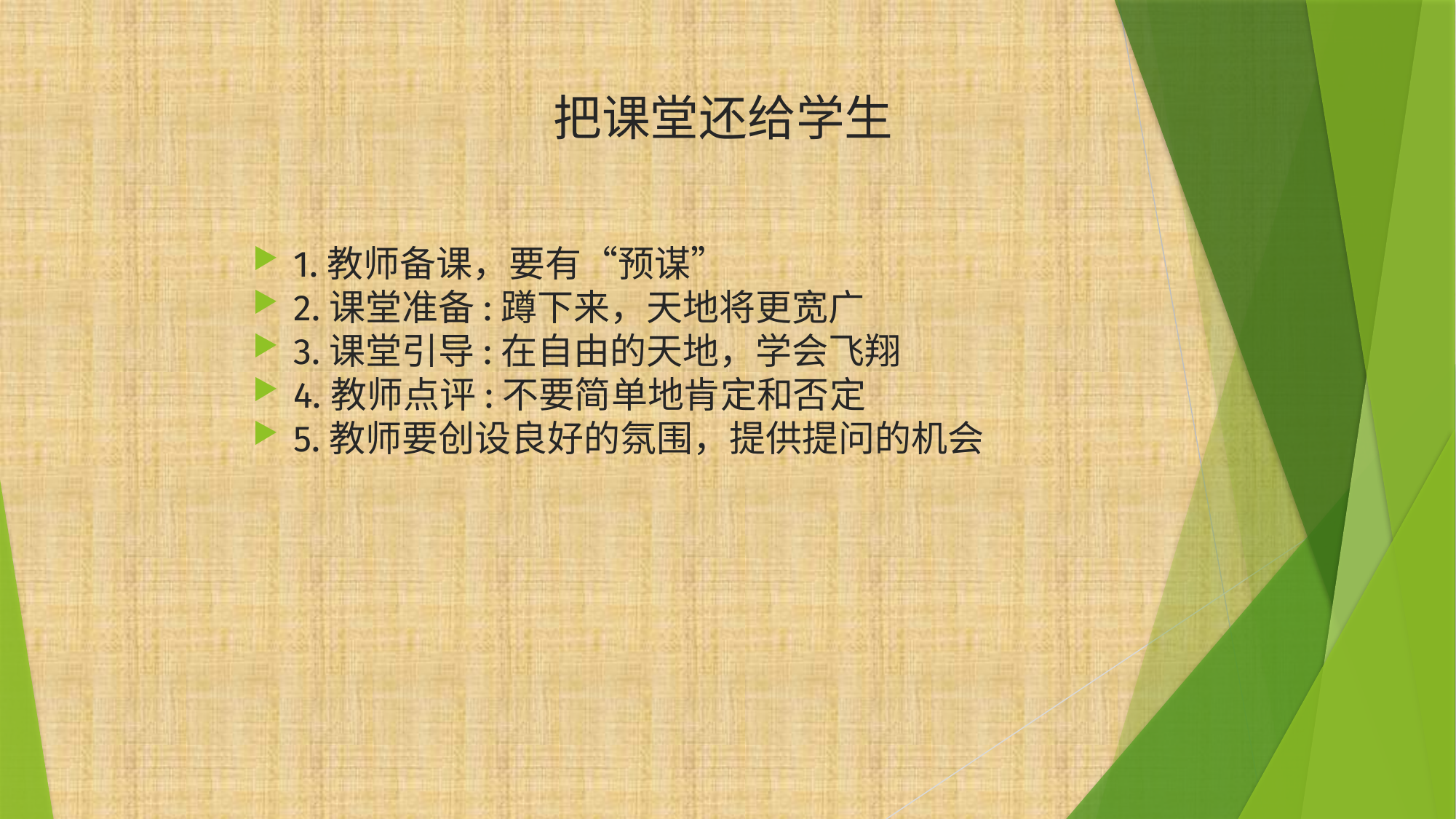

# 把课堂还给学生
1.教师备课，要有“预谋”
2.课堂准备:蹲下来，天地将更宽广
3.课堂引导:在自由的天地，学会飞翔
4.教师点评:不要简单地肯定和否定
5.教师要创设良好的氛围，提供提问的机会